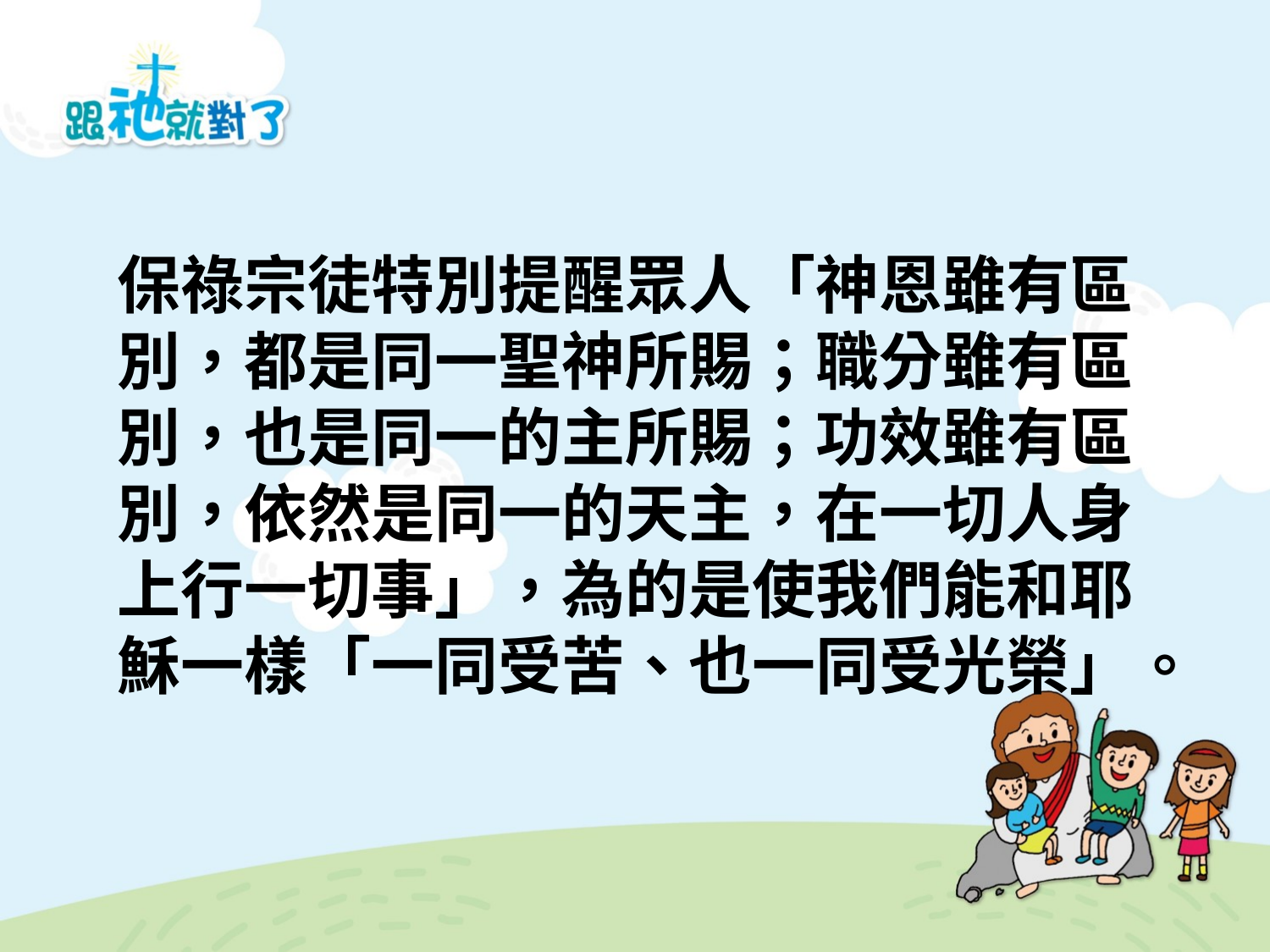

保祿宗徒特別提醒眾人「神恩雖有區別，都是同一聖神所賜；職分雖有區別，也是同一的主所賜；功效雖有區別，依然是同一的天主，在一切人身上行一切事」，為的是使我們能和耶穌一樣「一同受苦、也一同受光榮」。